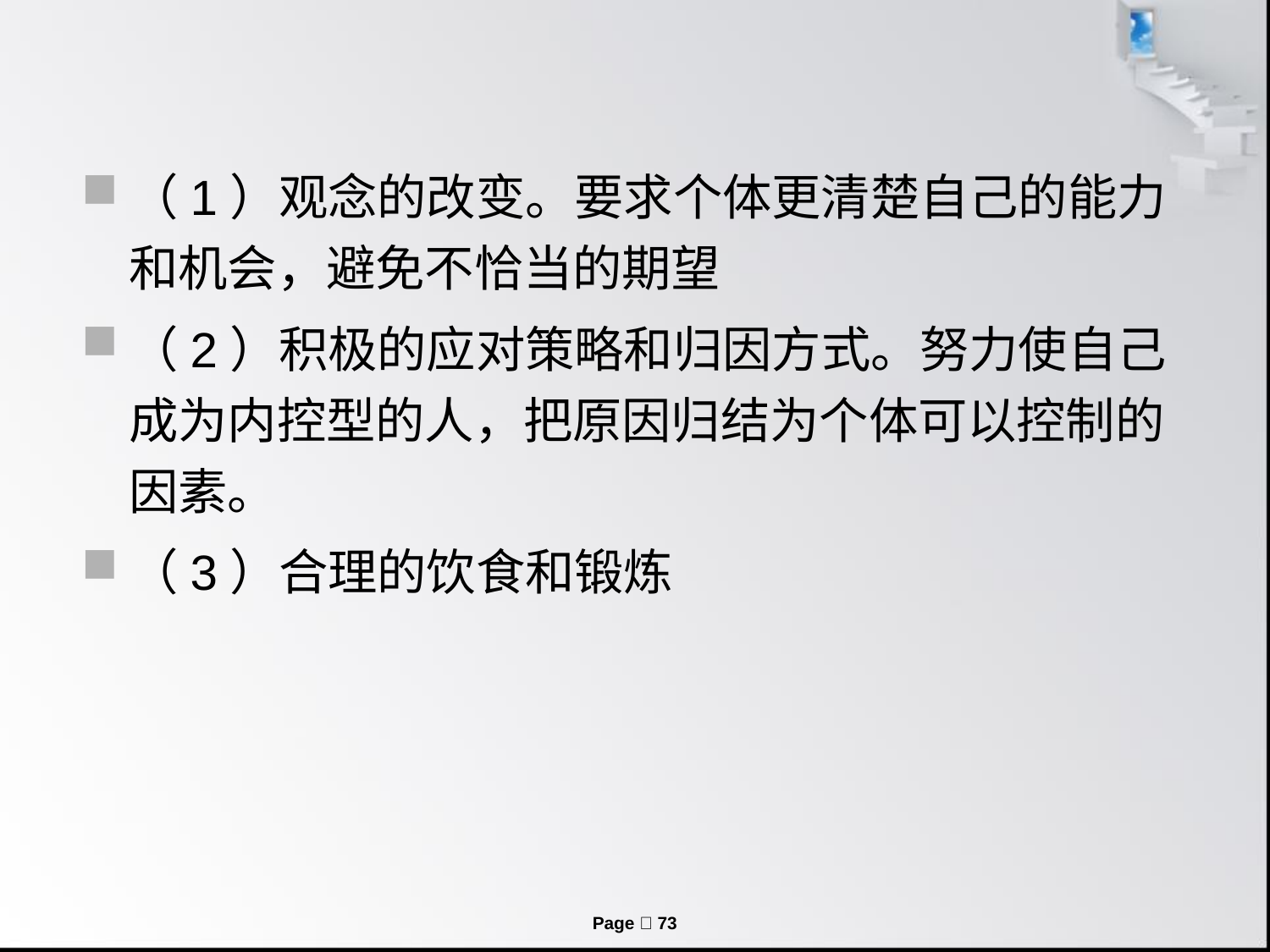

（1）观念的改变。要求个体更清楚自己的能力和机会，避免不恰当的期望
（2）积极的应对策略和归因方式。努力使自己成为内控型的人，把原因归结为个体可以控制的因素。
（3）合理的饮食和锻炼